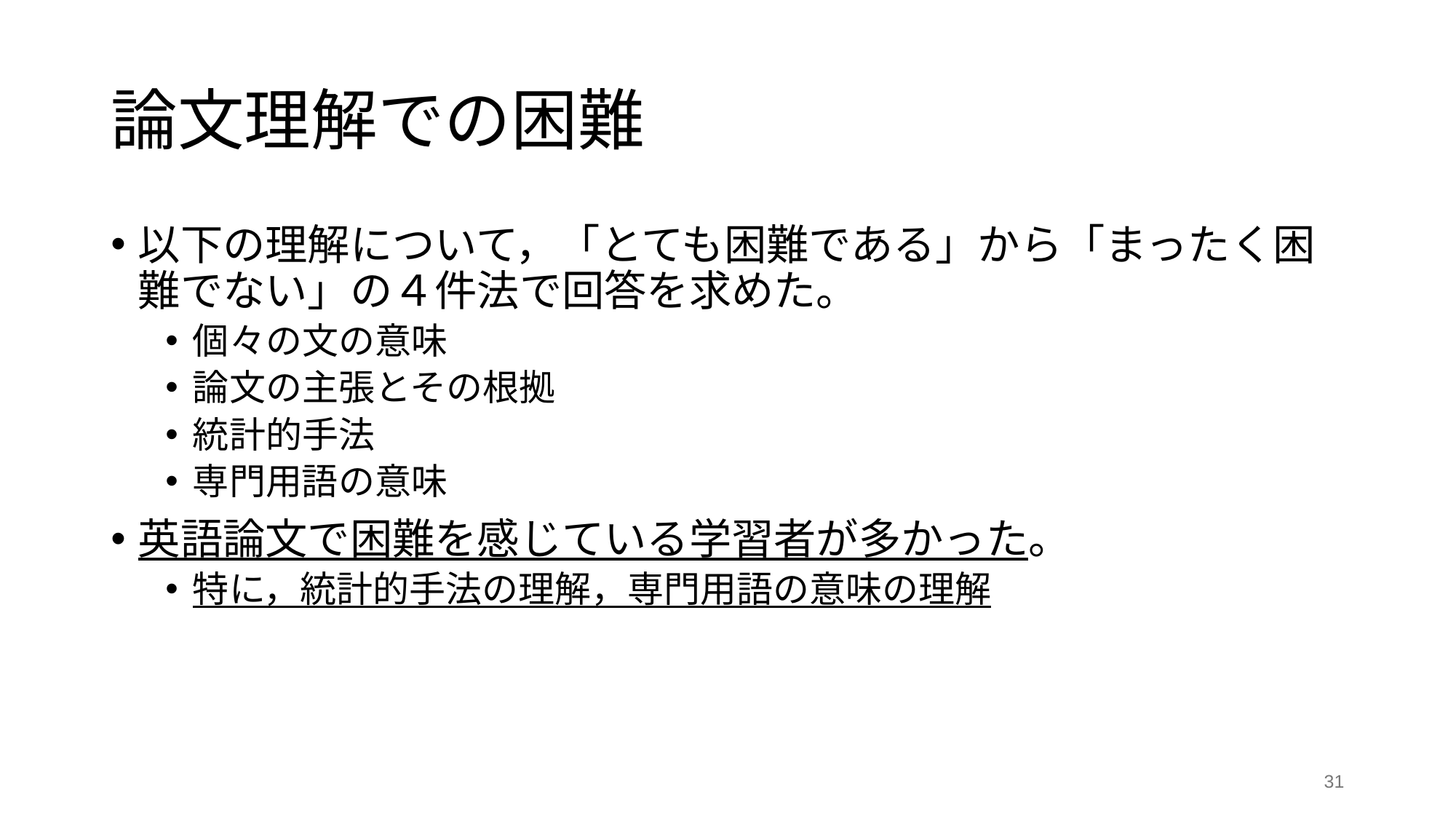

# 論文理解での困難
以下の理解について，「とても困難である」から「まったく困難でない」の４件法で回答を求めた。
個々の文の意味
論文の主張とその根拠
統計的手法
専門用語の意味
英語論文で困難を感じている学習者が多かった。
特に，統計的手法の理解，専門用語の意味の理解
31